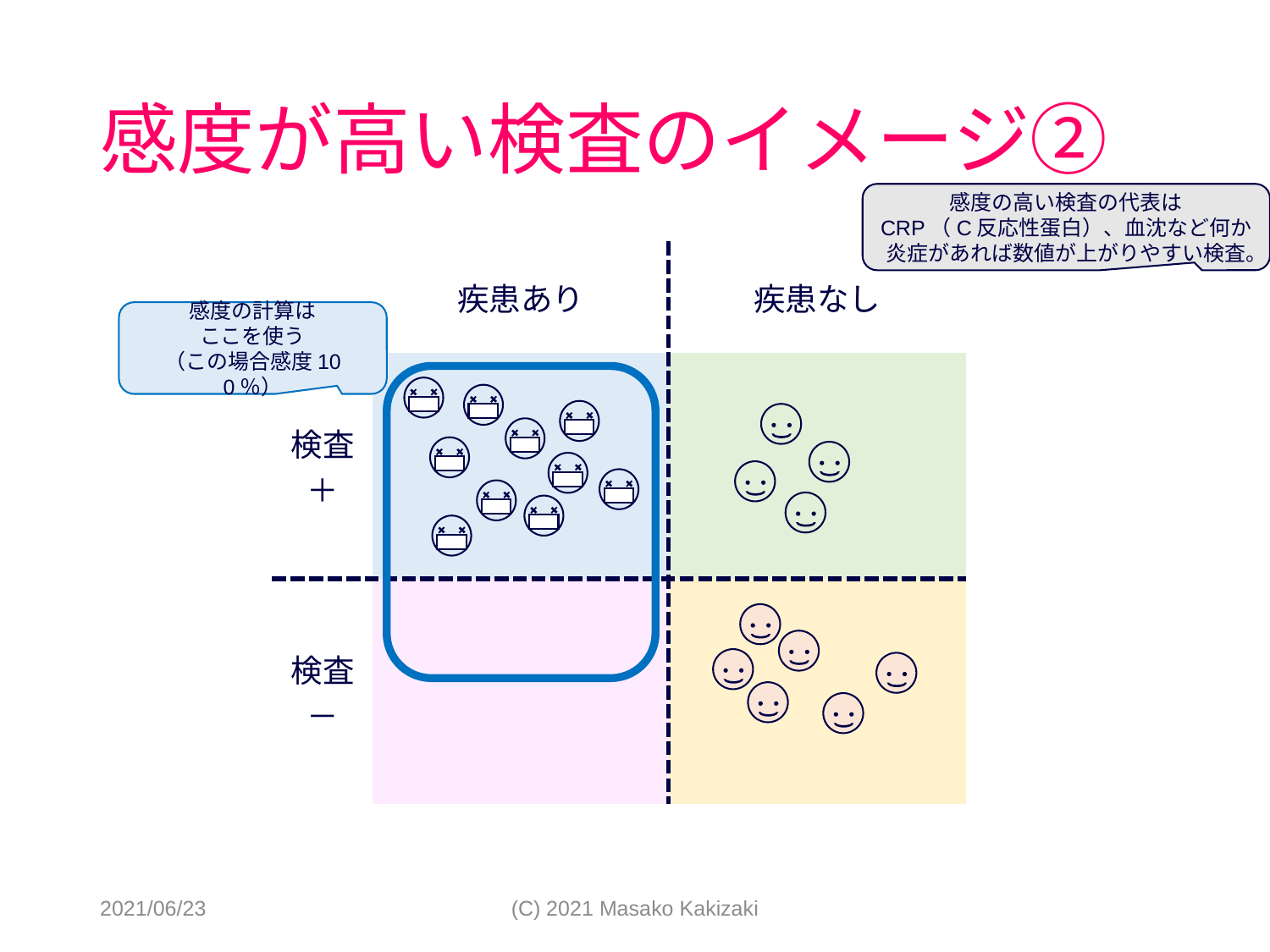

# 感度が高い検査のイメージ②
感度の高い検査の代表は
CRP（C反応性蛋白）、血沈など何か炎症があれば数値が上がりやすい検査。
|  | 疾患あり | 疾患なし |
| --- | --- | --- |
| 検査 ＋ |  |  |
| 検査 － |  |  |
感度の計算は
ここを使う
（この場合感度100％）

2021/06/23
(C) 2021 Masako Kakizaki